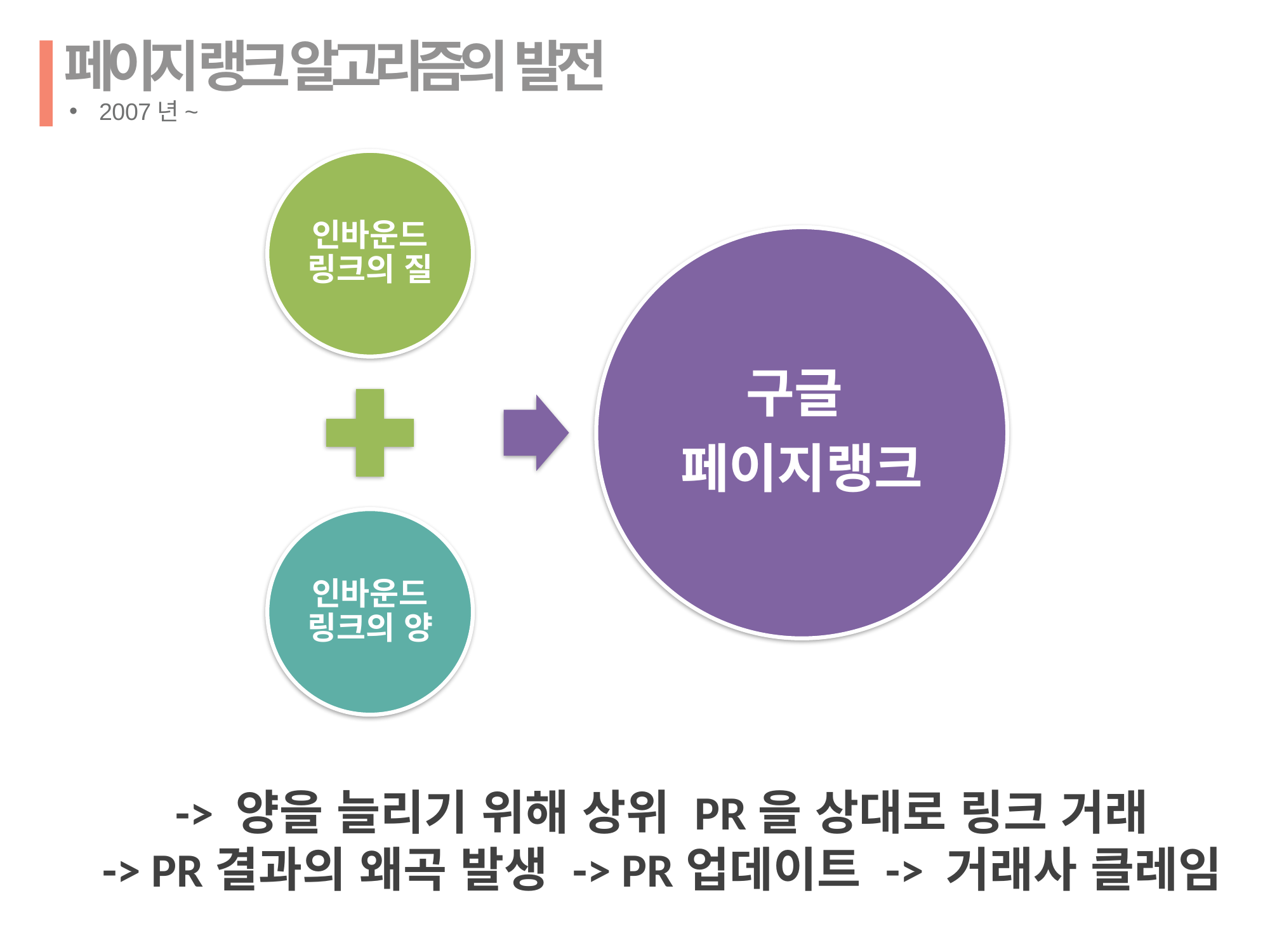

페이지 랭크 알고리즘의  발전
2007년~

인바운드링크의 질

인바운드링크의 양

구글
페이지랭크
-> 양을 늘리기 위해 상위 PR을 상대로 링크 거래
-> PR결과의 왜곡 발생 -> PR업데이트 -> 거래사 클레임